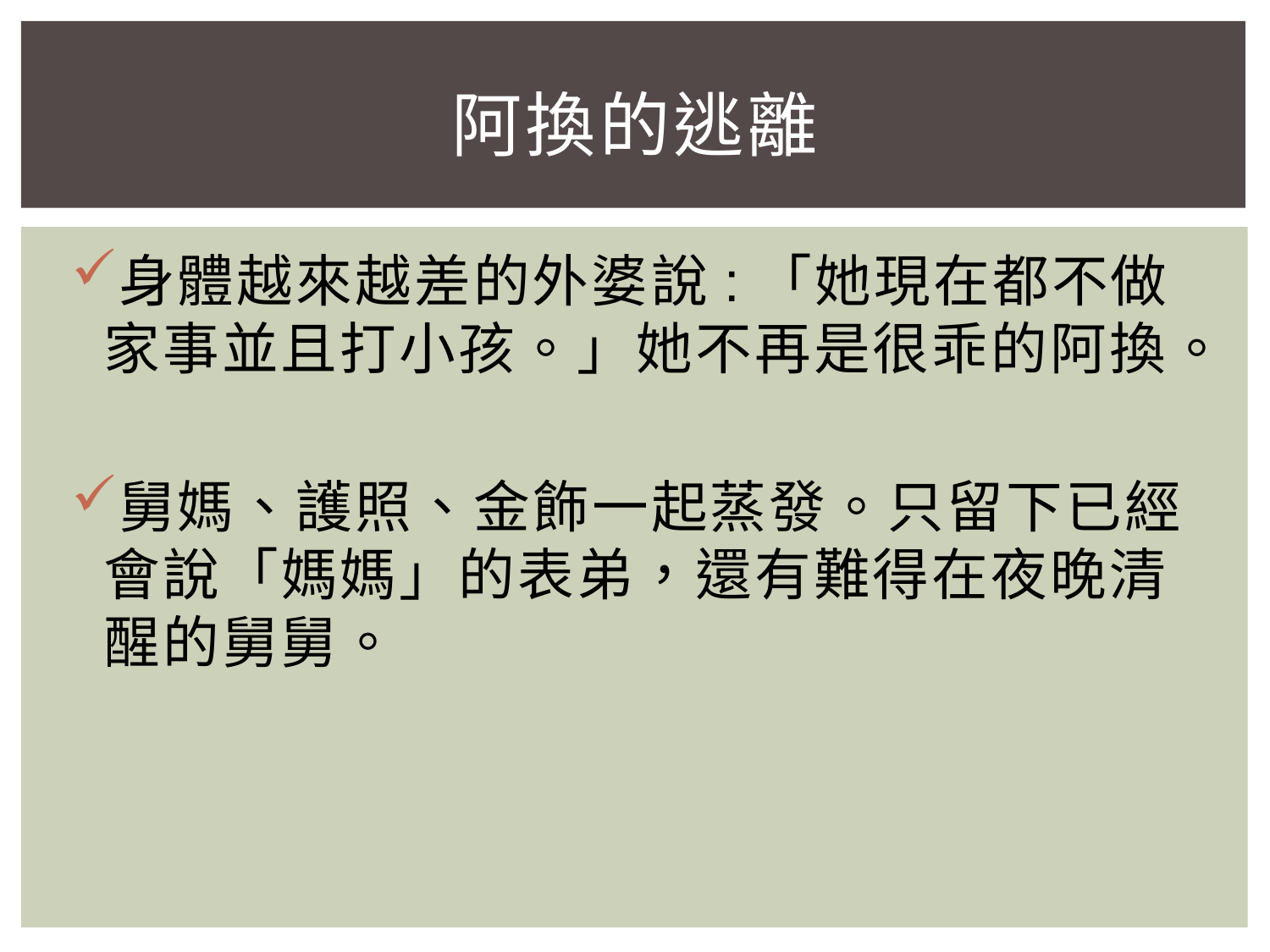

# 阿換的逃離
身體越來越差的外婆說:「她現在都不做家事並且打小孩。」她不再是很乖的阿換。

舅媽、護照、金飾一起蒸發。只留下已經會說「媽媽」的表弟，還有難得在夜晚清醒的舅舅。